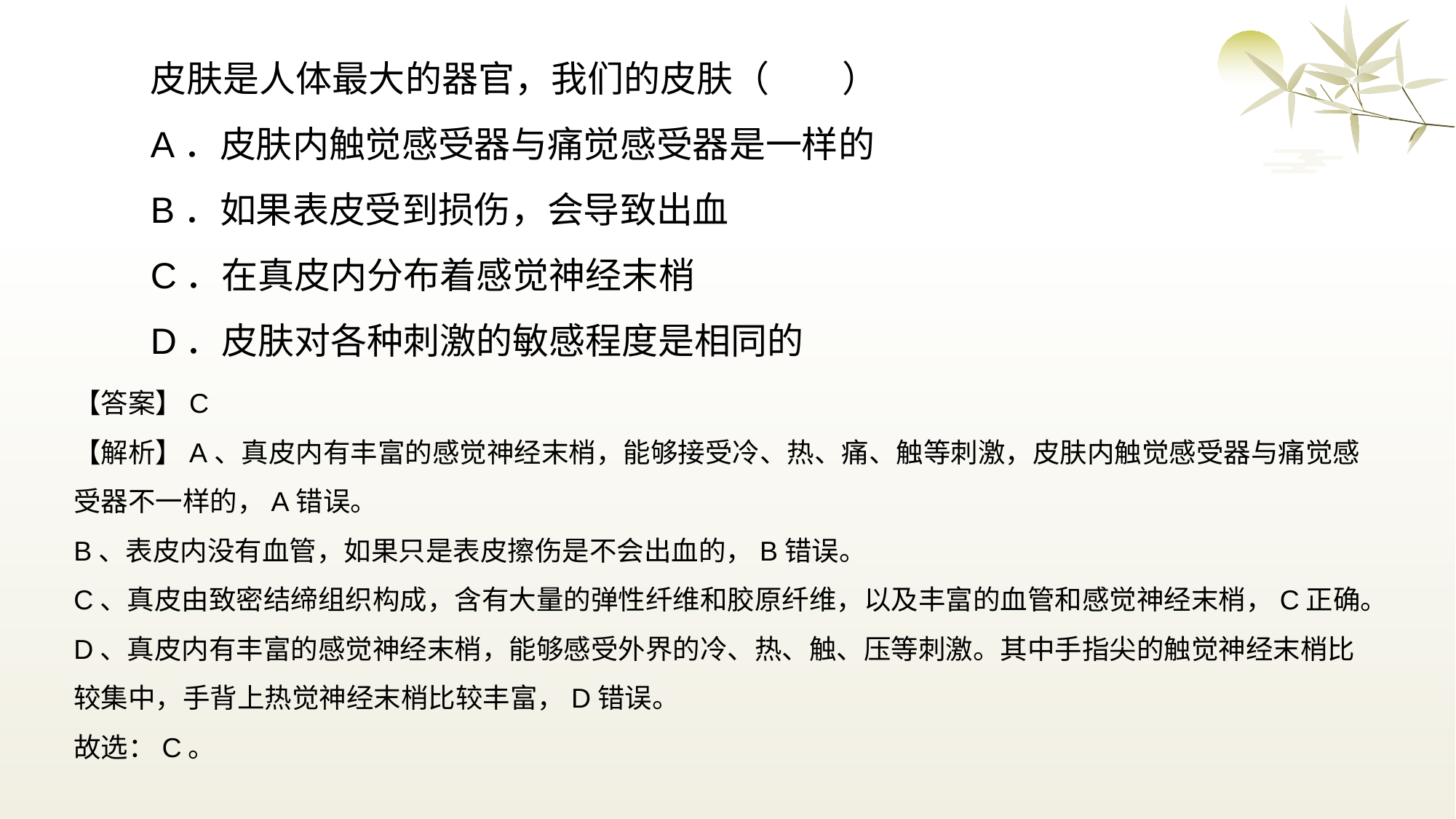

皮肤是人体最大的器官，我们的皮肤（　　）
A．皮肤内触觉感受器与痛觉感受器是一样的
B．如果表皮受到损伤，会导致出血
C．在真皮内分布着感觉神经末梢
D．皮肤对各种刺激的敏感程度是相同的
【答案】C
【解析】A、真皮内有丰富的感觉神经末梢，能够接受冷、热、痛、触等刺激，皮肤内触觉感受器与痛觉感受器不一样的，A错误。
B、表皮内没有血管，如果只是表皮擦伤是不会出血的，B错误。
C、真皮由致密结缔组织构成，含有大量的弹性纤维和胶原纤维，以及丰富的血管和感觉神经末梢，C正确。
D、真皮内有丰富的感觉神经末梢，能够感受外界的冷、热、触、压等刺激。其中手指尖的触觉神经末梢比较集中，手背上热觉神经末梢比较丰富，D错误。
故选：C。